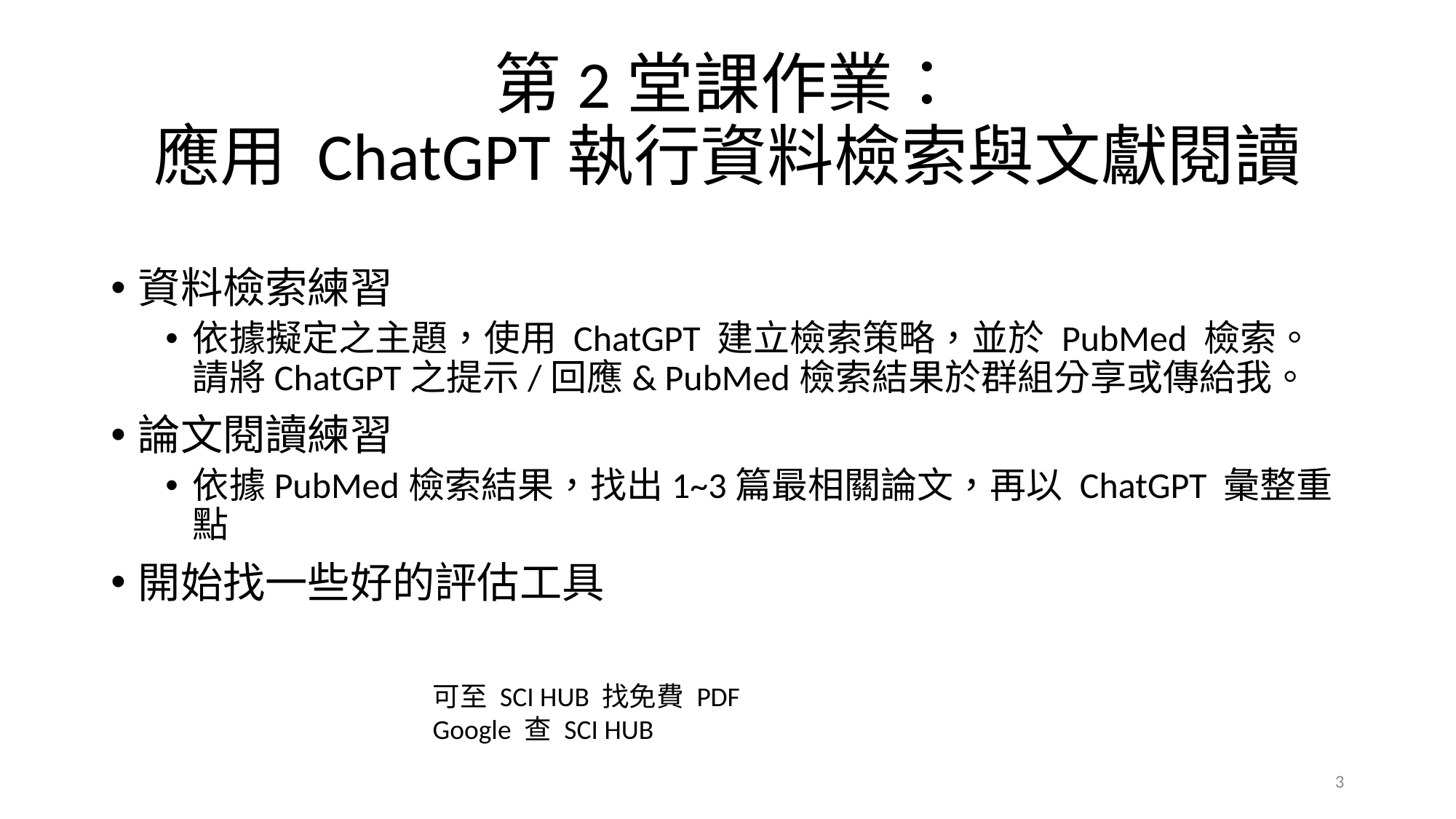

# 第2堂課作業： 應用 ChatGPT執行資料檢索與文獻閱讀
資料檢索練習
依據擬定之主題，使用 ChatGPT 建立檢索策略，並於 PubMed 檢索。請將ChatGPT之提示/回應& PubMed檢索結果於群組分享或傳給我。
論文閱讀練習
依據PubMed檢索結果，找出1~3篇最相關論文，再以 ChatGPT 彙整重點
開始找一些好的評估工具
可至 SCI HUB 找免費 PDF
Google 查 SCI HUB
3